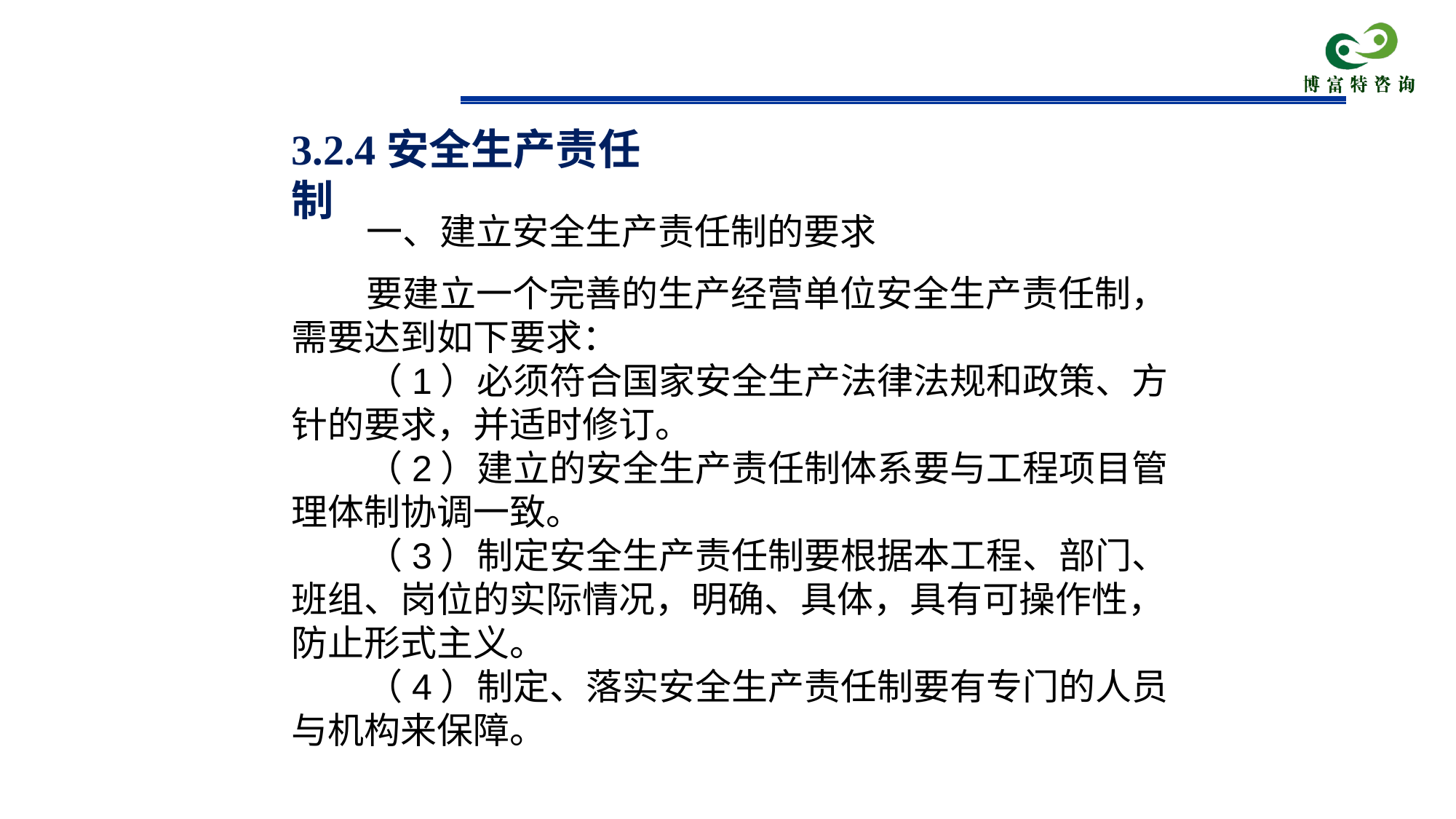

3.2.4安全生产责任制
一、建立安全生产责任制的要求
要建立一个完善的生产经营单位安全生产责任制，需要达到如下要求：
（1）必须符合国家安全生产法律法规和政策、方针的要求，并适时修订。
（2）建立的安全生产责任制体系要与工程项目管理体制协调一致。
（3）制定安全生产责任制要根据本工程、部门、班组、岗位的实际情况，明确、具体，具有可操作性，防止形式主义。
（4）制定、落实安全生产责任制要有专门的人员与机构来保障。